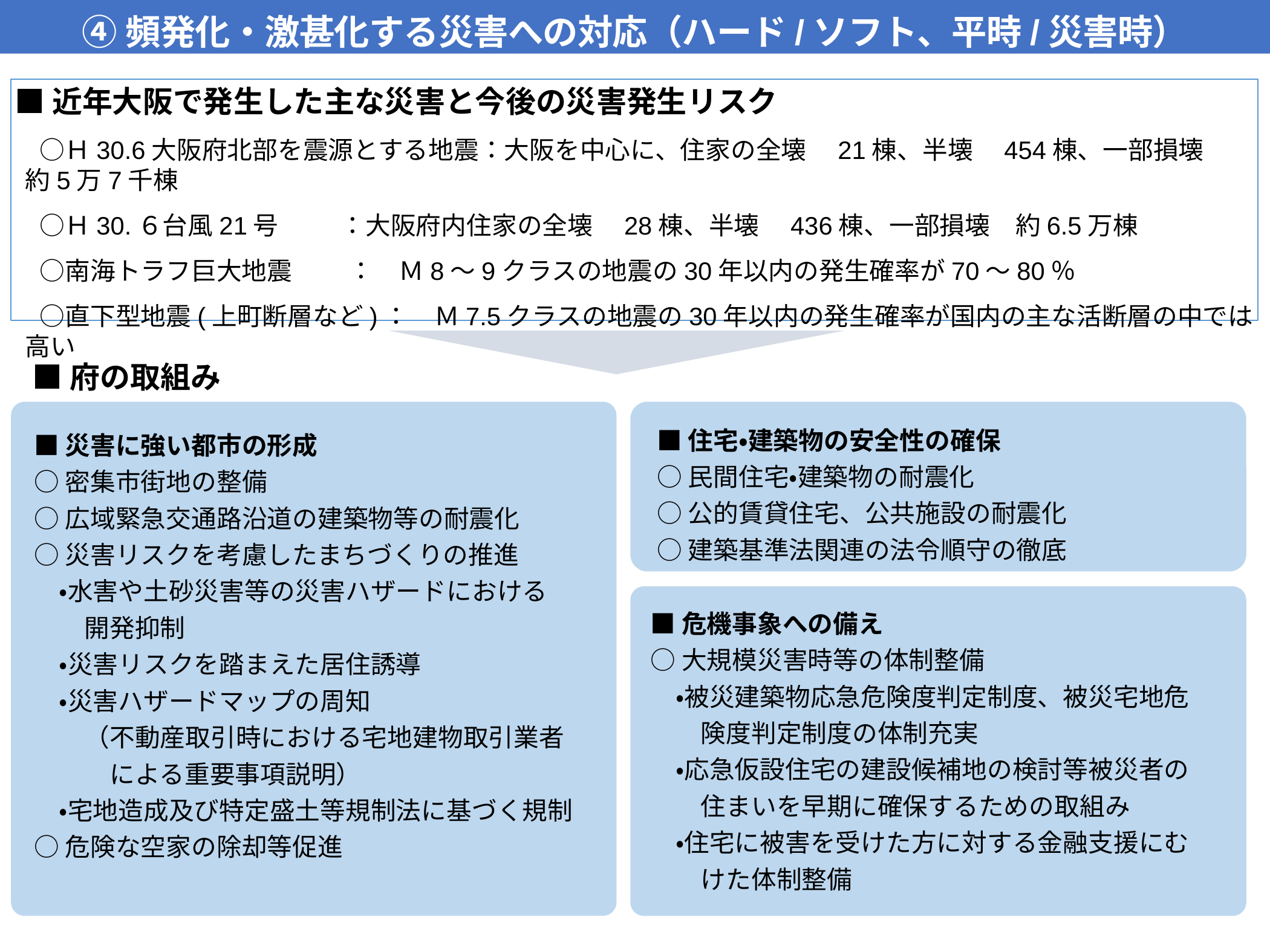

④頻発化・激甚化する災害への対応（ハード/ソフト、平時/災害時）
■近年大阪で発生した主な災害と今後の災害発生リスク
　○Ｈ30.6大阪府北部を震源とする地震：大阪を中心に、住家の全壊　21棟、半壊　454棟、一部損壊　約5万7千棟
　○Ｈ30.６台風21号　　  ：大阪府内住家の全壊　28棟、半壊　436棟、一部損壊　約6.5万棟
　○南海トラフ巨大地震　　 ：　Ｍ8～9クラスの地震の30年以内の発生確率が70～80％
　○直下型地震(上町断層など)：　Ｍ7.5クラスの地震の30年以内の発生確率が国内の主な活断層の中では高い

■府の取組み

■住宅・建築物の安全性の確保
○民間住宅・建築物の耐震化
○公的賃貸住宅、公共施設の耐震化
○建築基準法関連の法令順守の徹底

■災害に強い都市の形成
○密集市街地の整備
○広域緊急交通路沿道の建築物等の耐震化
○災害リスクを考慮したまちづくりの推進
　・水害や土砂災害等の災害ハザードにおける
　　開発抑制
　・災害リスクを踏まえた居住誘導
　・災害ハザードマップの周知
　　（不動産取引時における宅地建物取引業者
　　　による重要事項説明）
　・宅地造成及び特定盛土等規制法に基づく規制
○危険な空家の除却等促進

■危機事象への備え
○大規模災害時等の体制整備
　・被災建築物応急危険度判定制度、被災宅地危
　　険度判定制度の体制充実
　・応急仮設住宅の建設候補地の検討等被災者の
　　住まいを早期に確保するための取組み
　・住宅に被害を受けた方に対する金融支援にむ
　　けた体制整備